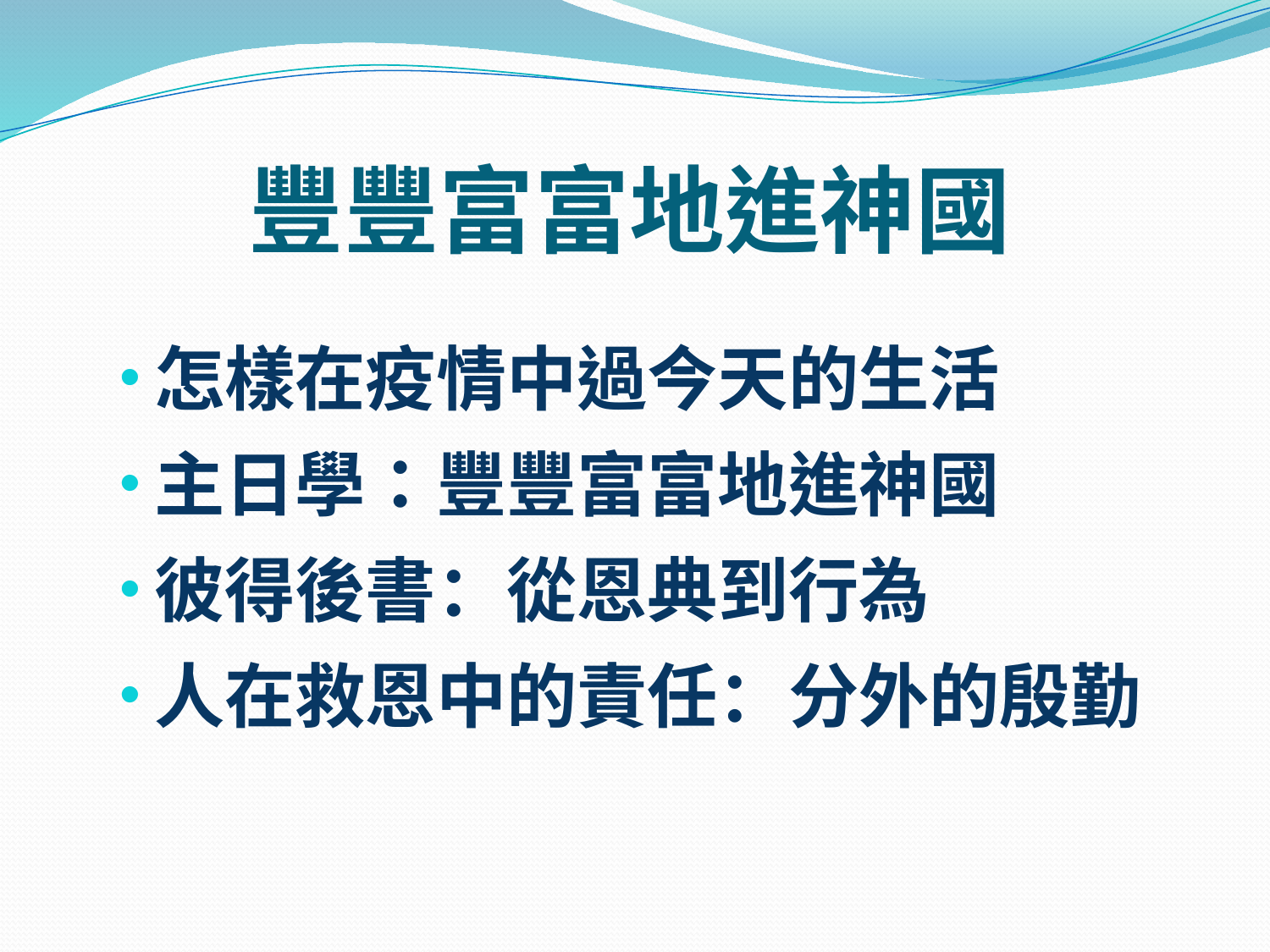

# 豐豐富富地進神國
怎樣在疫情中過今天的生活
主日學：豐豐富富地進神國
彼得後書：從恩典到行為
人在救恩中的責任：分外的殷勤